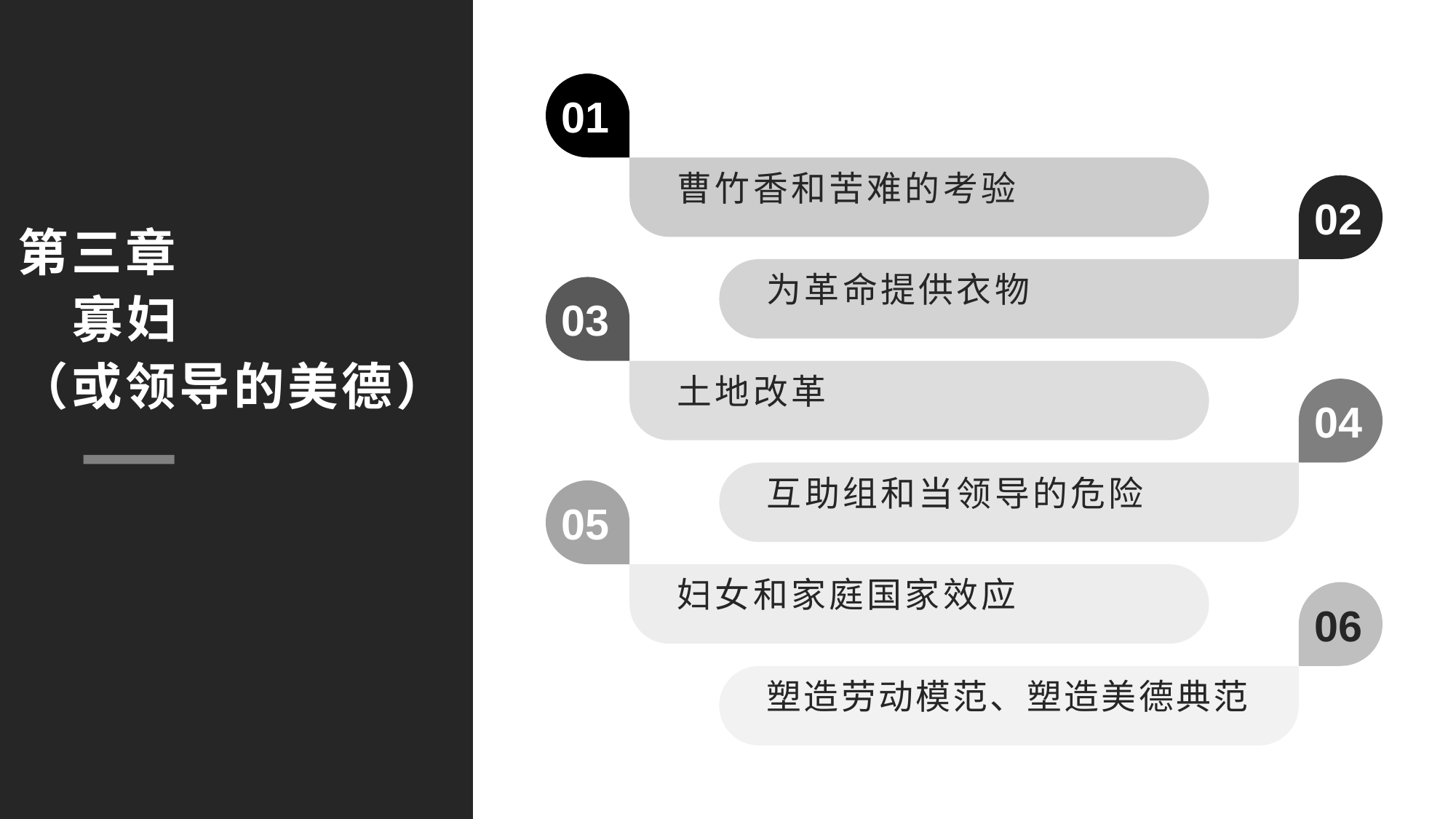

01
第三章
   寡妇
（或领导的美德）

曹竹香和苦难的考验

02

为革命提供衣物

03

土地改革

04

互助组和当领导的危险

05

妇女和家庭国家效应

06

塑造劳动模范、塑造美德典范